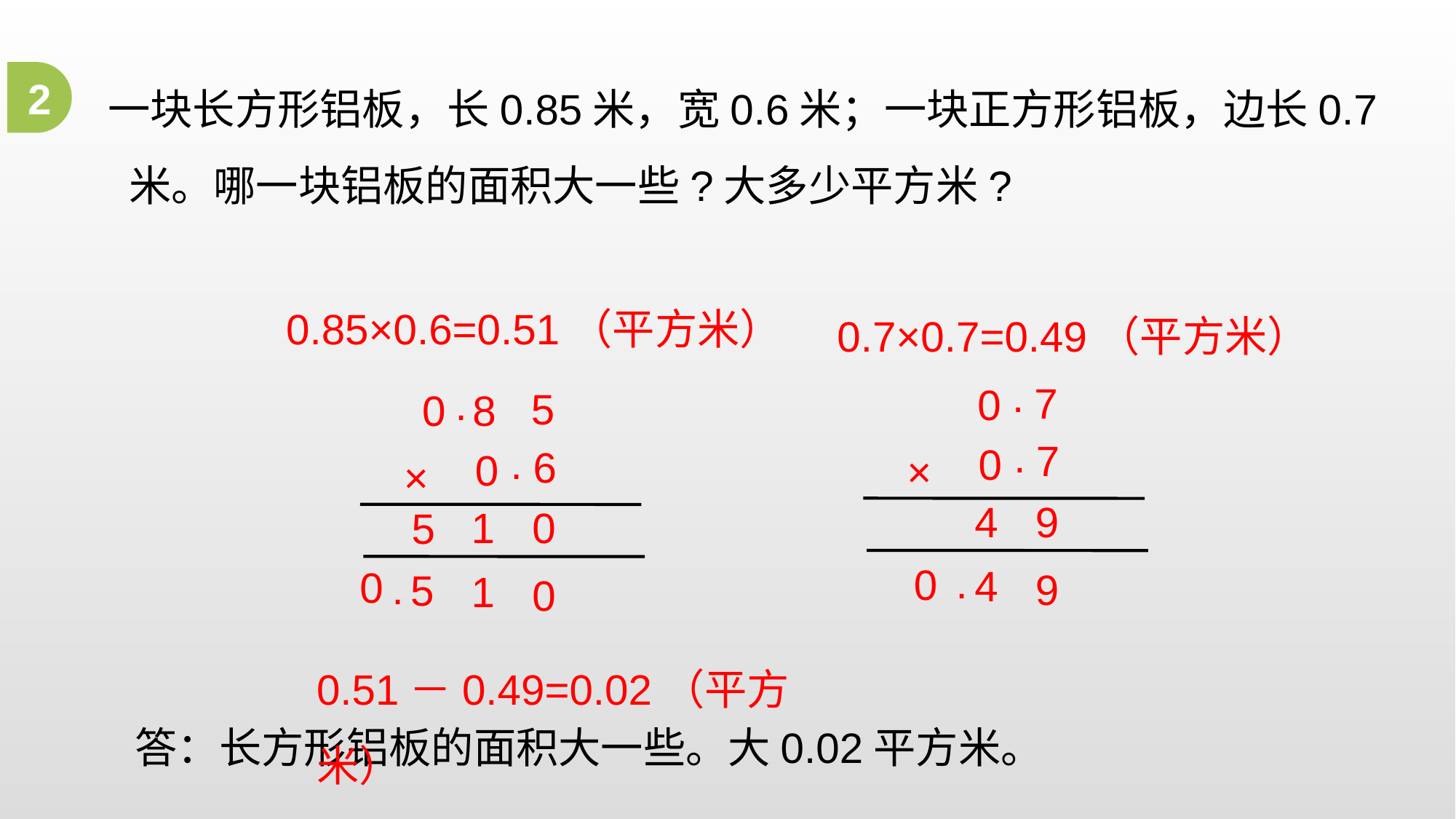

一块长方形铝板，长0.85米，宽0.6米；一块正方形铝板，边长0.7米。哪一块铝板的面积大一些?大多少平方米?
2
0.85×0.6=0.51（平方米）

0.7×0.7=0.49（平方米）
.
7
7
×
.
0
5
8
6
×
0
.
.
0
0
4
9
1
0
5
.
0
4
0
.
9
5
1
0
0.51－0.49=0.02（平方米）
答：长方形铝板的面积大一些。大0.02平方米。